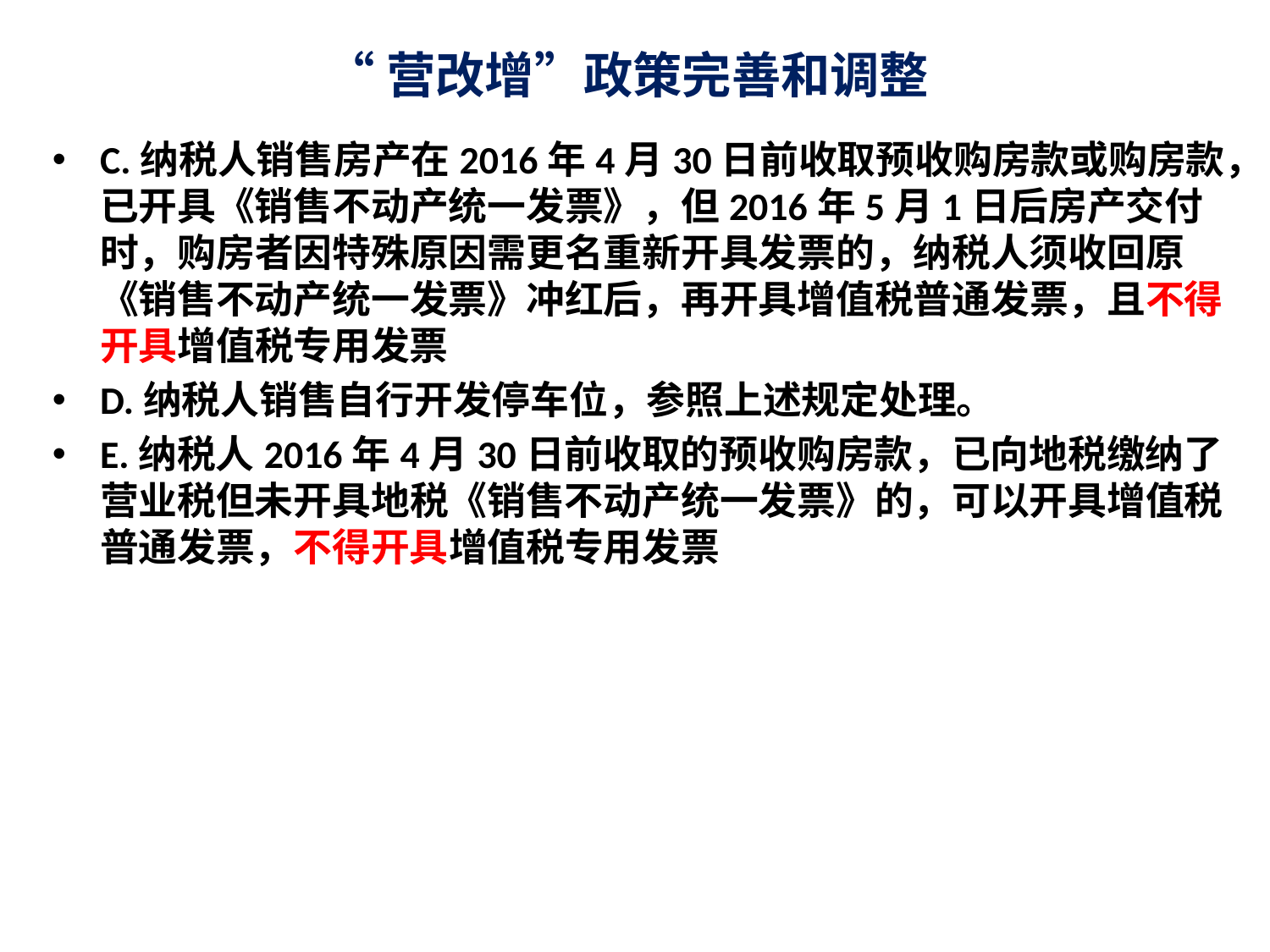

# “营改增”政策完善和调整
C.纳税人销售房产在2016年4月30日前收取预收购房款或购房款，已开具《销售不动产统一发票》，但2016年5月1日后房产交付时，购房者因特殊原因需更名重新开具发票的，纳税人须收回原《销售不动产统一发票》冲红后，再开具增值税普通发票，且不得开具增值税专用发票
D.纳税人销售自行开发停车位，参照上述规定处理。
E.纳税人2016年4月30日前收取的预收购房款，已向地税缴纳了营业税但未开具地税《销售不动产统一发票》的，可以开具增值税普通发票，不得开具增值税专用发票